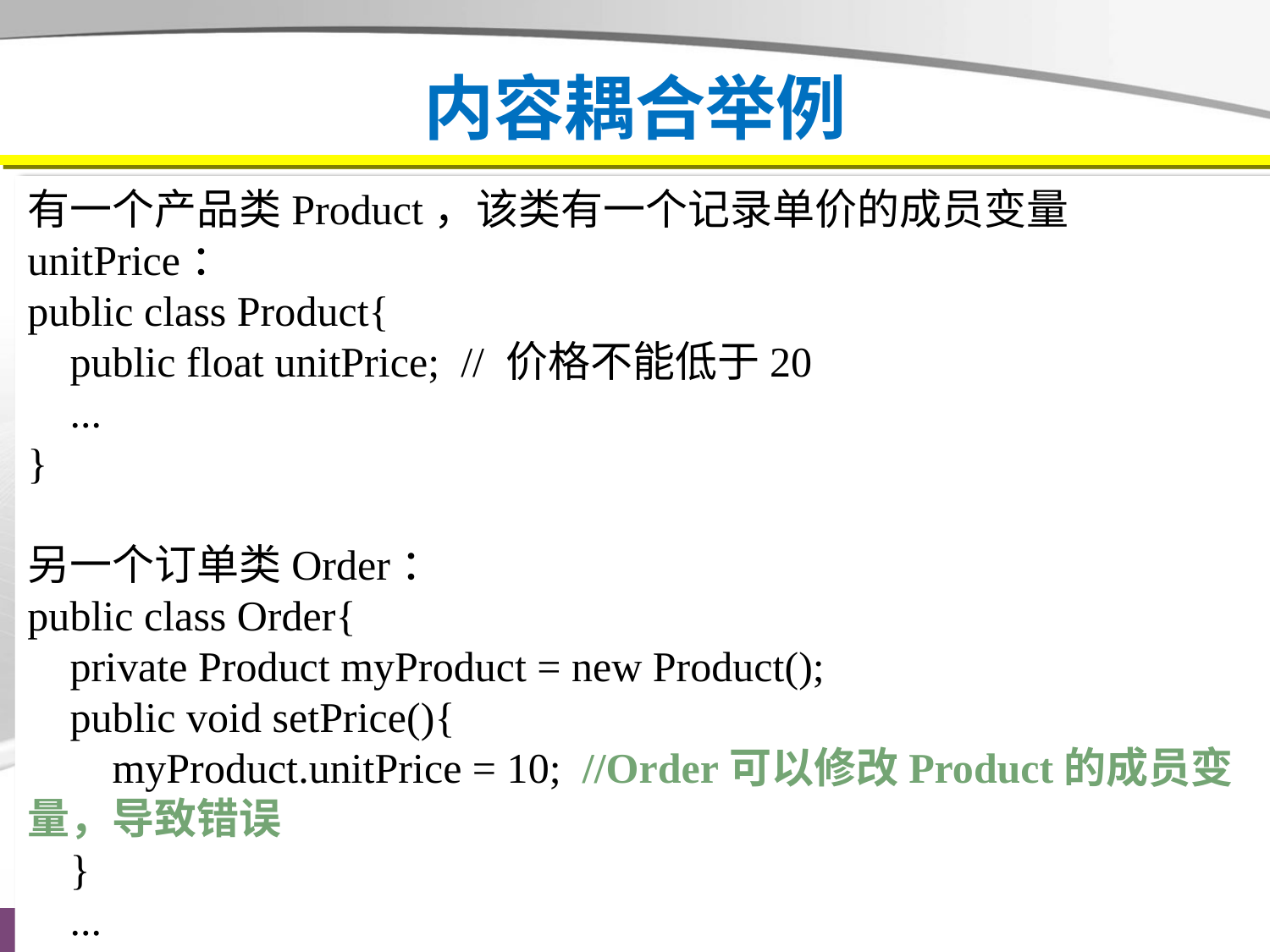

# 内容耦合举例
有一个产品类Product，该类有一个记录单价的成员变量unitPrice：
public class Product{
    public float unitPrice;  // 价格不能低于20
    ...
}

另一个订单类Order：
public class Order{
    private Product myProduct = new Product();
    public void setPrice(){
        myProduct.unitPrice = 10;  //Order可以修改Product的成员变量，导致错误
    }
    ...
}